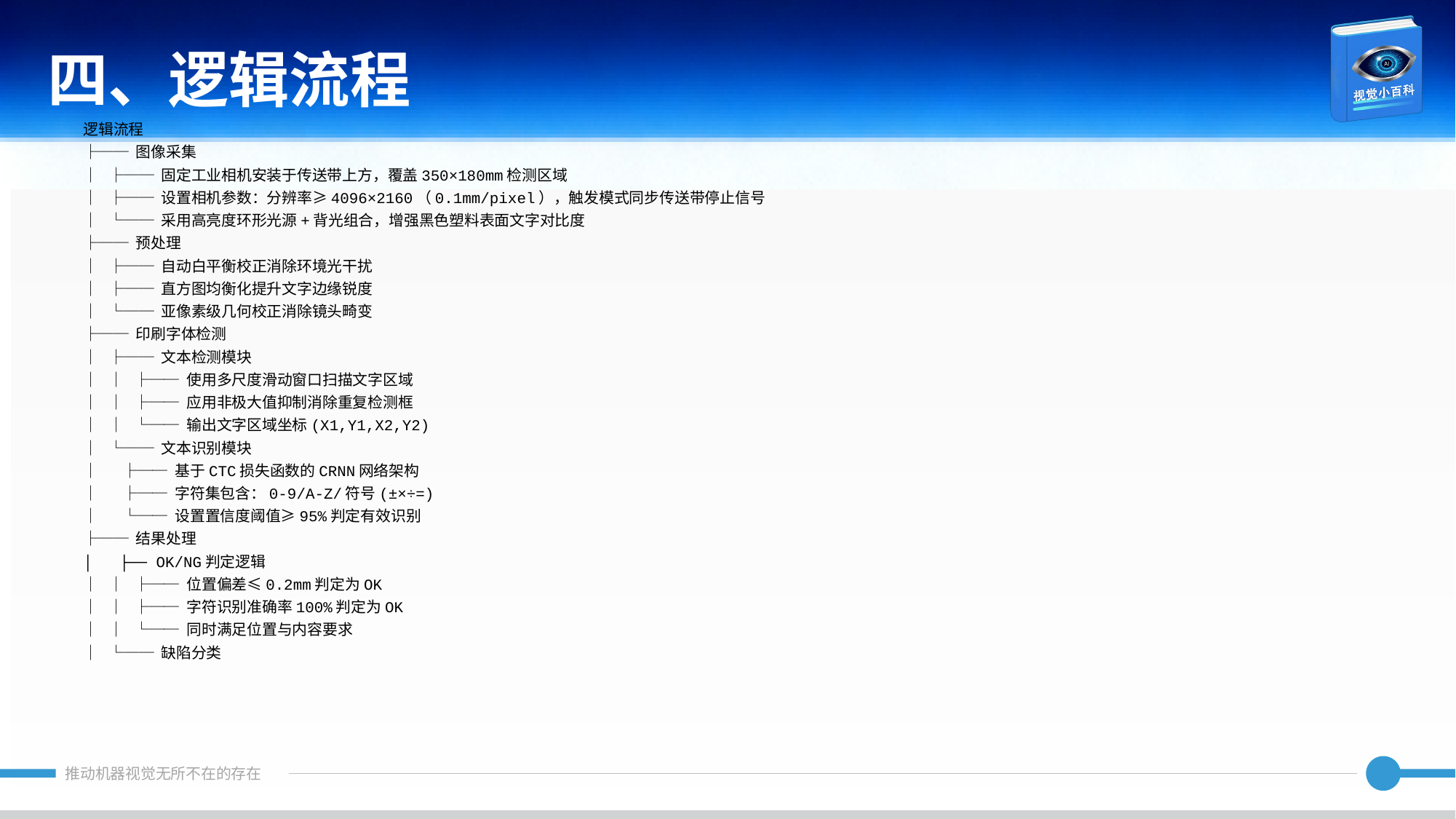

四、逻辑流程

逻辑流程
├── 图像采集
│   ├── 固定工业相机安装于传送带上方，覆盖350×180mm检测区域
│   ├── 设置相机参数：分辨率≥4096×2160（0.1mm/pixel），触发模式同步传送带停止信号
│   └── 采用高亮度环形光源+背光组合，增强黑色塑料表面文字对比度
├── 预处理
│   ├── 自动白平衡校正消除环境光干扰
│   ├── 直方图均衡化提升文字边缘锐度
│   └── 亚像素级几何校正消除镜头畸变
├── 印刷字体检测
│   ├── 文本检测模块
│   │   ├── 使用多尺度滑动窗口扫描文字区域
│   │   ├── 应用非极大值抑制消除重复检测框
│   │   └── 输出文字区域坐标(X1,Y1,X2,Y2)
│   └── 文本识别模块
│       ├── 基于CTC损失函数的CRNN网络架构
│       ├── 字符集包含：0-9/A-Z/符号(±×÷=)
│       └── 设置置信度阈值≥95%判定有效识别
├── 结果处理
│   ├── OK/NG判定逻辑
│   │   ├── 位置偏差≤0.2mm判定为OK
│   │   ├── 字符识别准确率100%判定为OK
│   │   └── 同时满足位置与内容要求
│   └── 缺陷分类
9